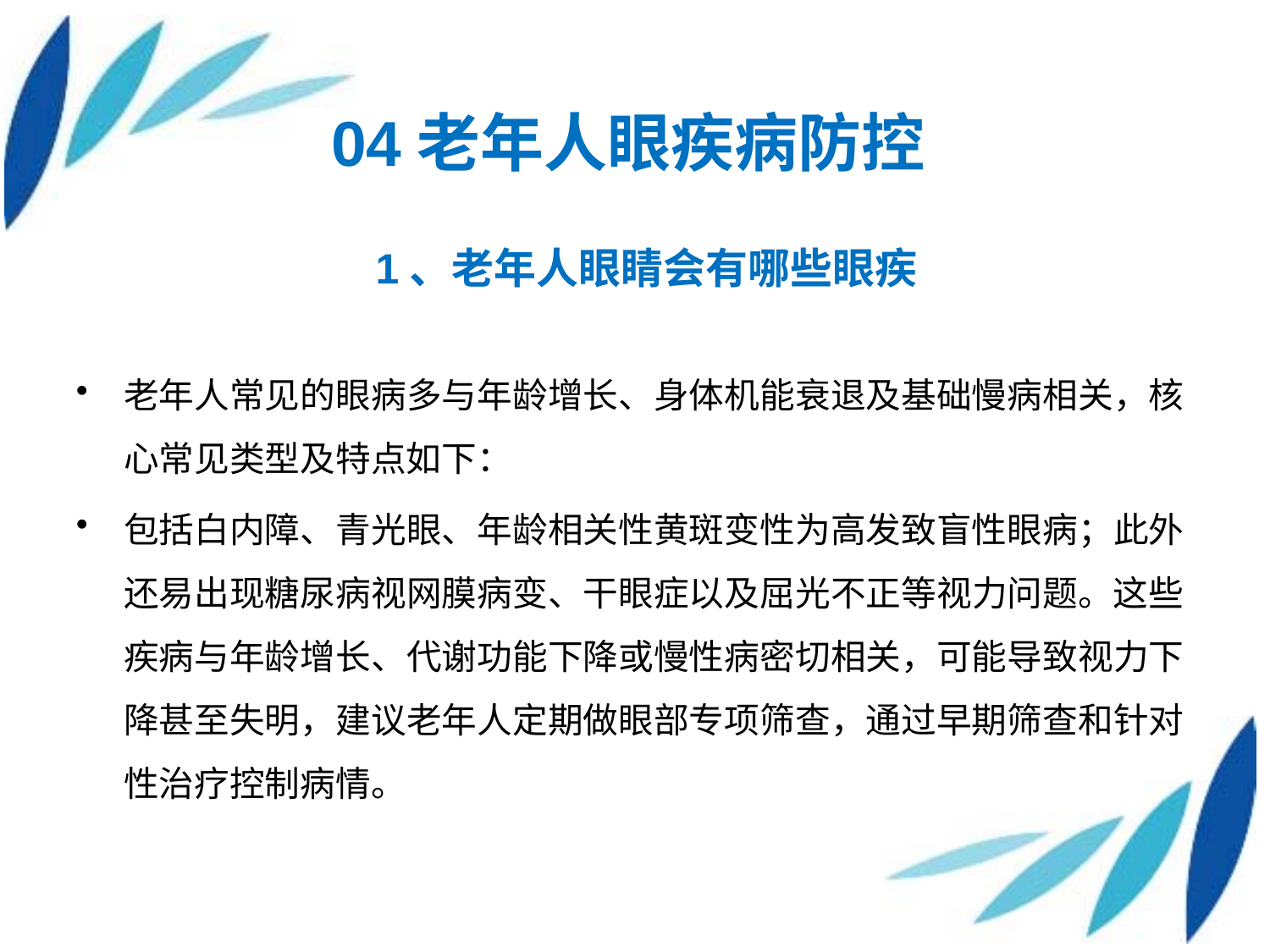

04老年人眼疾病防控
# 1、老年人眼睛会有哪些眼疾
老年人常见的眼病多与年龄增长、身体机能衰退及基础慢病相关，核心常见类型及特点如下：
包括白内障、青光眼、年龄相关性黄斑变性为高发致盲性眼病；此外还易出现糖尿病视网膜病变、干眼症以及屈光不正等视力问题。这些疾病与年龄增长、代谢功能下降或慢性病密切相关，可能导致视力下降甚至失明，建议老年人定期做眼部专项筛查，通过早期筛查和针对性治疗控制病情。